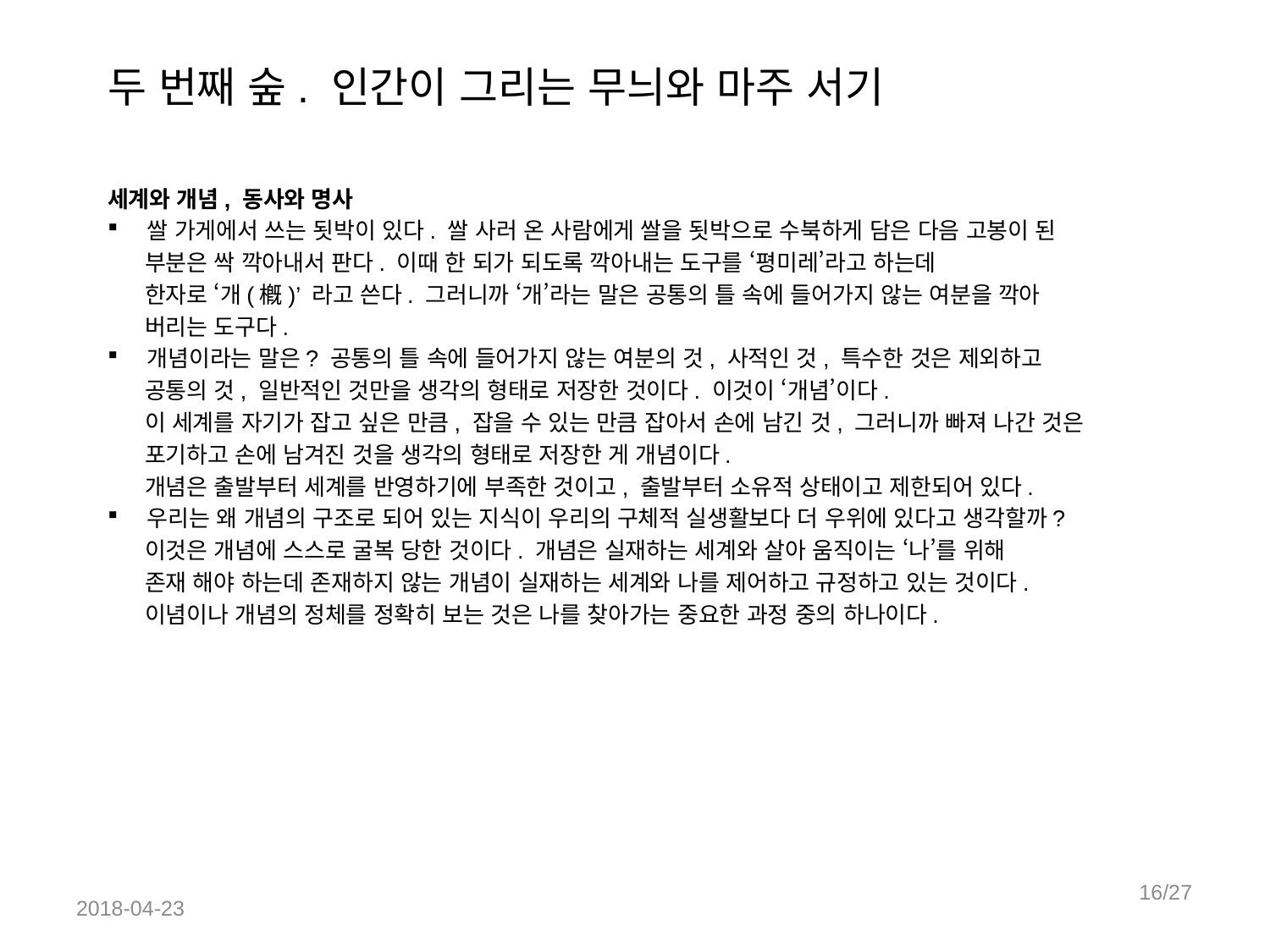

# 두 번째 숲. 인간이 그리는 무늬와 마주 서기

세계와 개념, 동사와 명사
쌀 가게에서 쓰는 됫박이 있다. 쌀 사러 온 사람에게 쌀을 됫박으로 수북하게 담은 다음 고봉이 된
     부분은 싹 깍아내서 판다. 이때 한 되가 되도록 깍아내는 도구를 ‘평미레’라고 하는데
     한자로 ‘개(槪)’ 라고 쓴다. 그러니까 ‘개’라는 말은 공통의 틀 속에 들어가지 않는 여분을 깍아
     버리는 도구다.
개념이라는 말은? 공통의 틀 속에 들어가지 않는 여분의 것, 사적인 것, 특수한 것은 제외하고
     공통의 것, 일반적인 것만을 생각의 형태로 저장한 것이다. 이것이 ‘개념’이다.
     이 세계를 자기가 잡고 싶은 만큼, 잡을 수 있는 만큼 잡아서 손에 남긴 것, 그러니까 빠져 나간 것은
     포기하고 손에 남겨진 것을 생각의 형태로 저장한 게 개념이다.
     개념은 출발부터 세계를 반영하기에 부족한 것이고, 출발부터 소유적 상태이고 제한되어 있다.
우리는 왜 개념의 구조로 되어 있는 지식이 우리의 구체적 실생활보다 더 우위에 있다고 생각할까?
     이것은 개념에 스스로 굴복 당한 것이다. 개념은 실재하는 세계와 살아 움직이는 ‘나’를 위해
     존재 해야 하는데 존재하지 않는 개념이 실재하는 세계와 나를 제어하고 규정하고 있는 것이다.
     이념이나 개념의 정체를 정확히 보는 것은 나를 찾아가는 중요한 과정 중의 하나이다.

16/27
2018-04-23